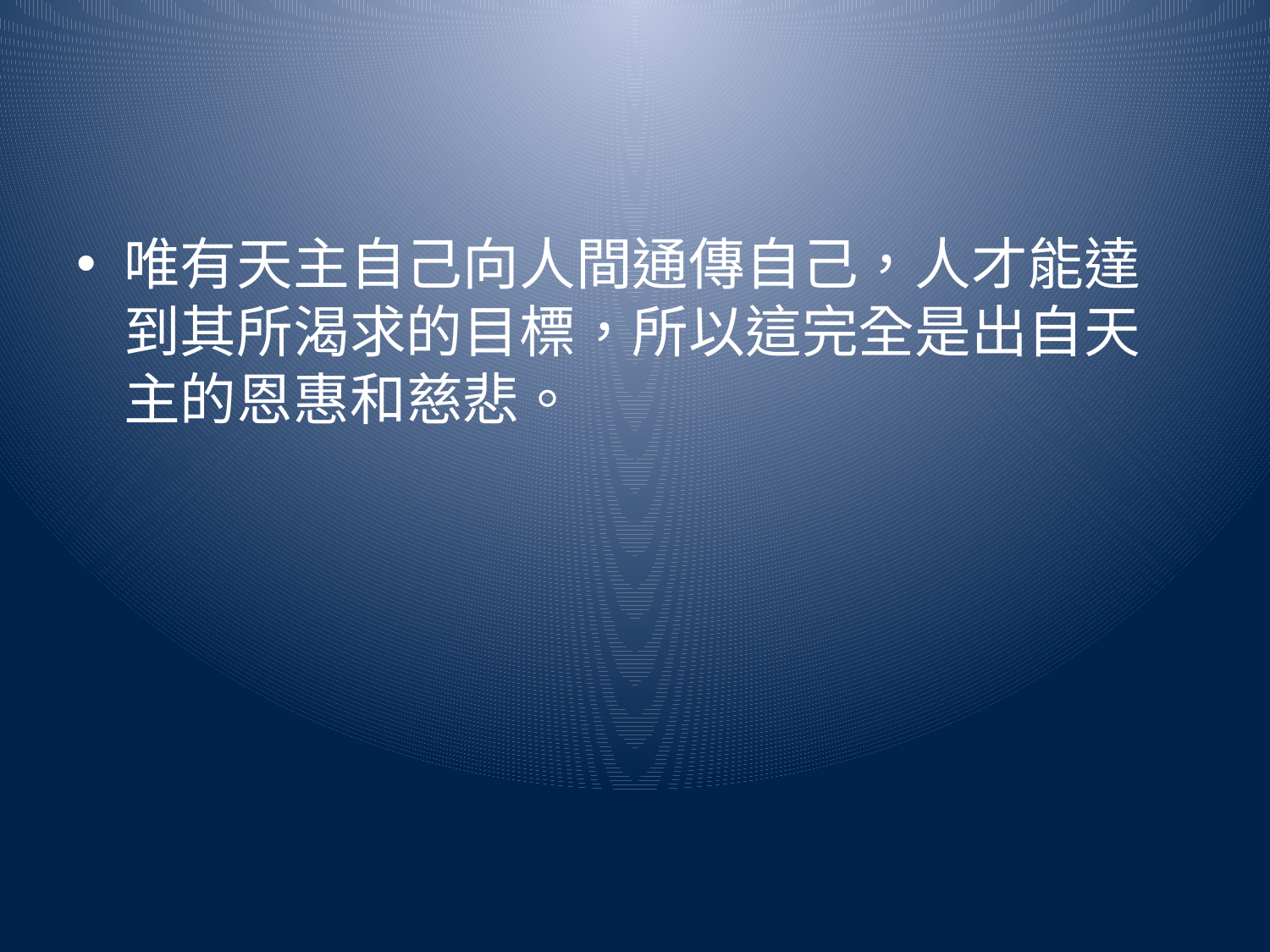

#
唯有天主自己向人間通傳自己，人才能達到其所渴求的目標，所以這完全是出自天主的恩惠和慈悲。